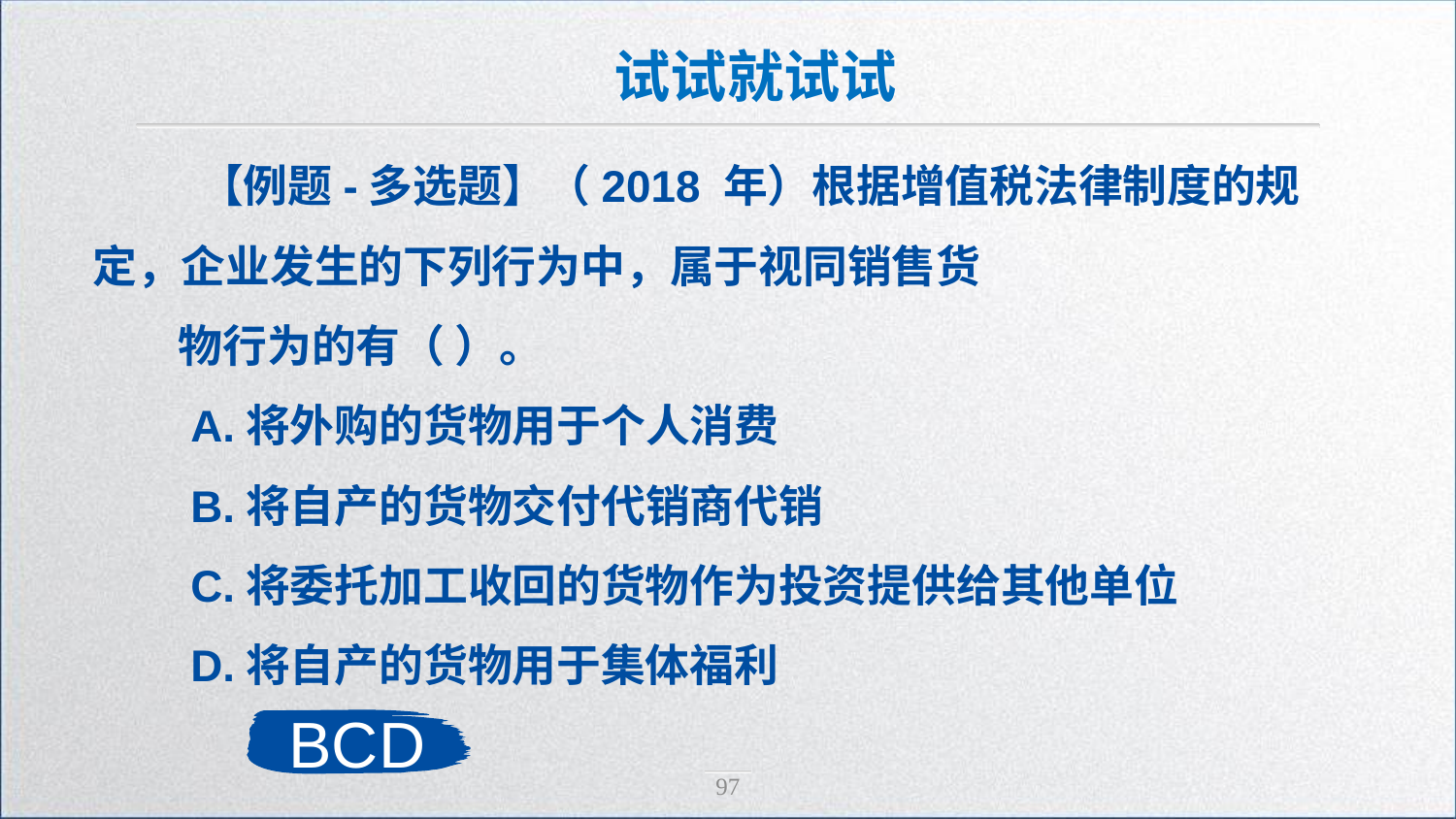

试试就试试
 【例题-多选题】（2018 年）根据增值税法律制度的规定，企业发生的下列行为中，属于视同销售货
物行为的有（ ）。
 A.将外购的货物用于个人消费
 B.将自产的货物交付代销商代销
 C.将委托加工收回的货物作为投资提供给其他单位
 D.将自产的货物用于集体福利
BCD

97